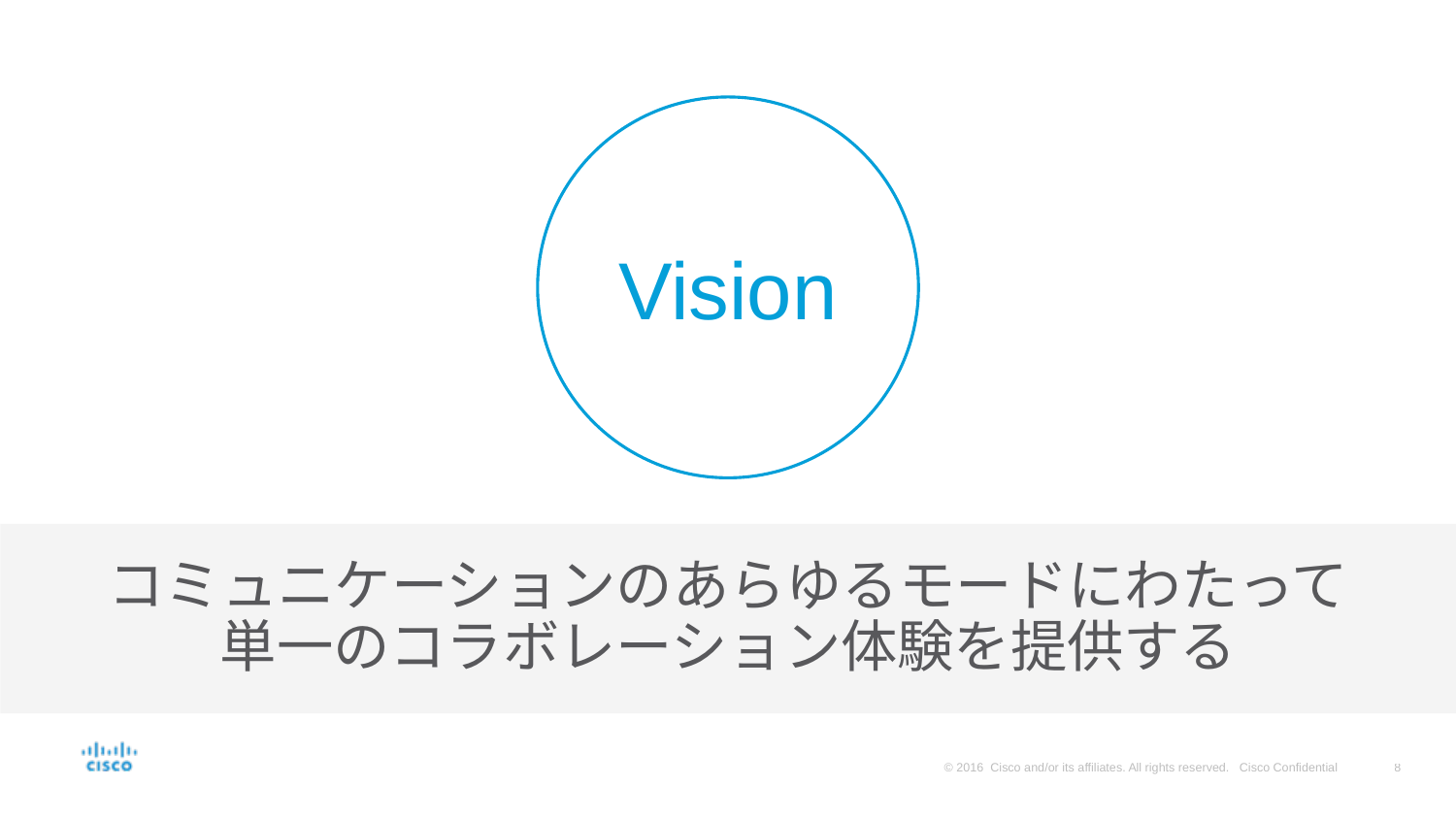

Vision
コミュニケーションのあらゆるモードにわたって
単一のコラボレーション体験を提供する